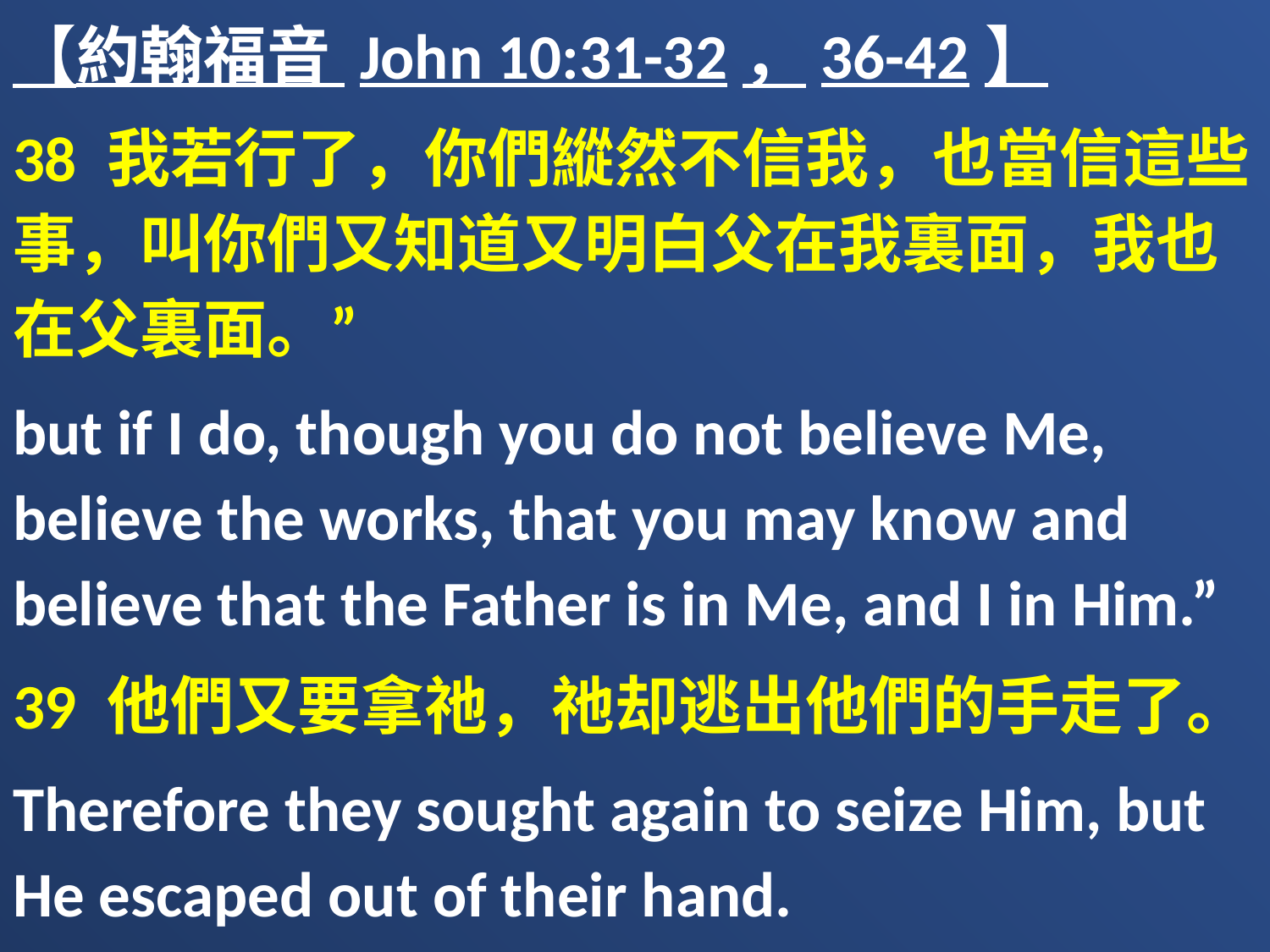

【約翰福音 John 10:31-32，36-42】
38 我若行了，你們縱然不信我，也當信這些事，叫你們又知道又明白父在我裏面，我也在父裏面。”
but if I do, though you do not believe Me, believe the works, that you may know and believe that the Father is in Me, and I in Him.”
39 他們又要拿祂，祂却逃出他們的手走了。
Therefore they sought again to seize Him, but He escaped out of their hand.